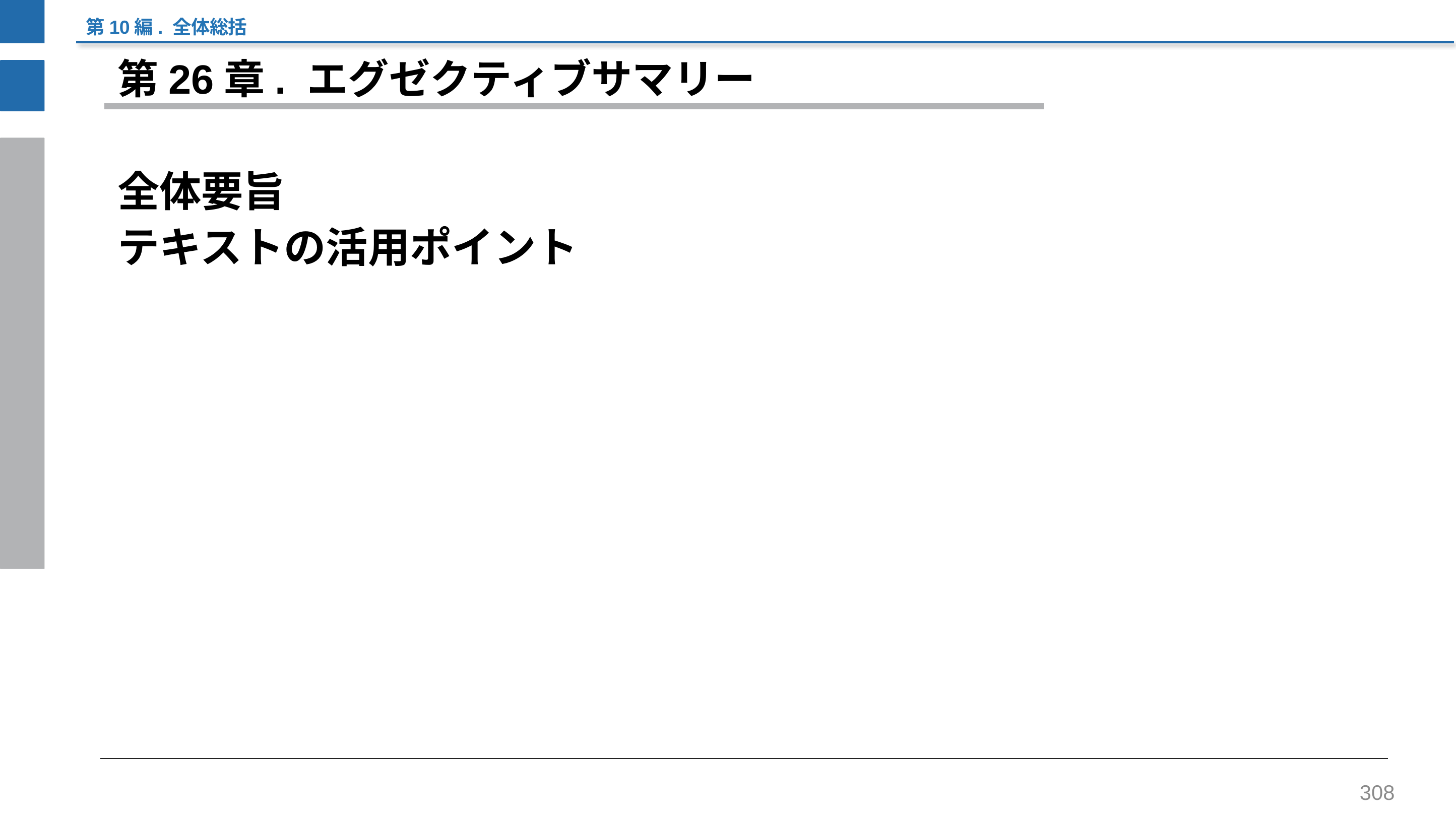

第10編. 全体総括
第26章. エグゼクティブサマリー
全体要旨
テキストの活用ポイント
308